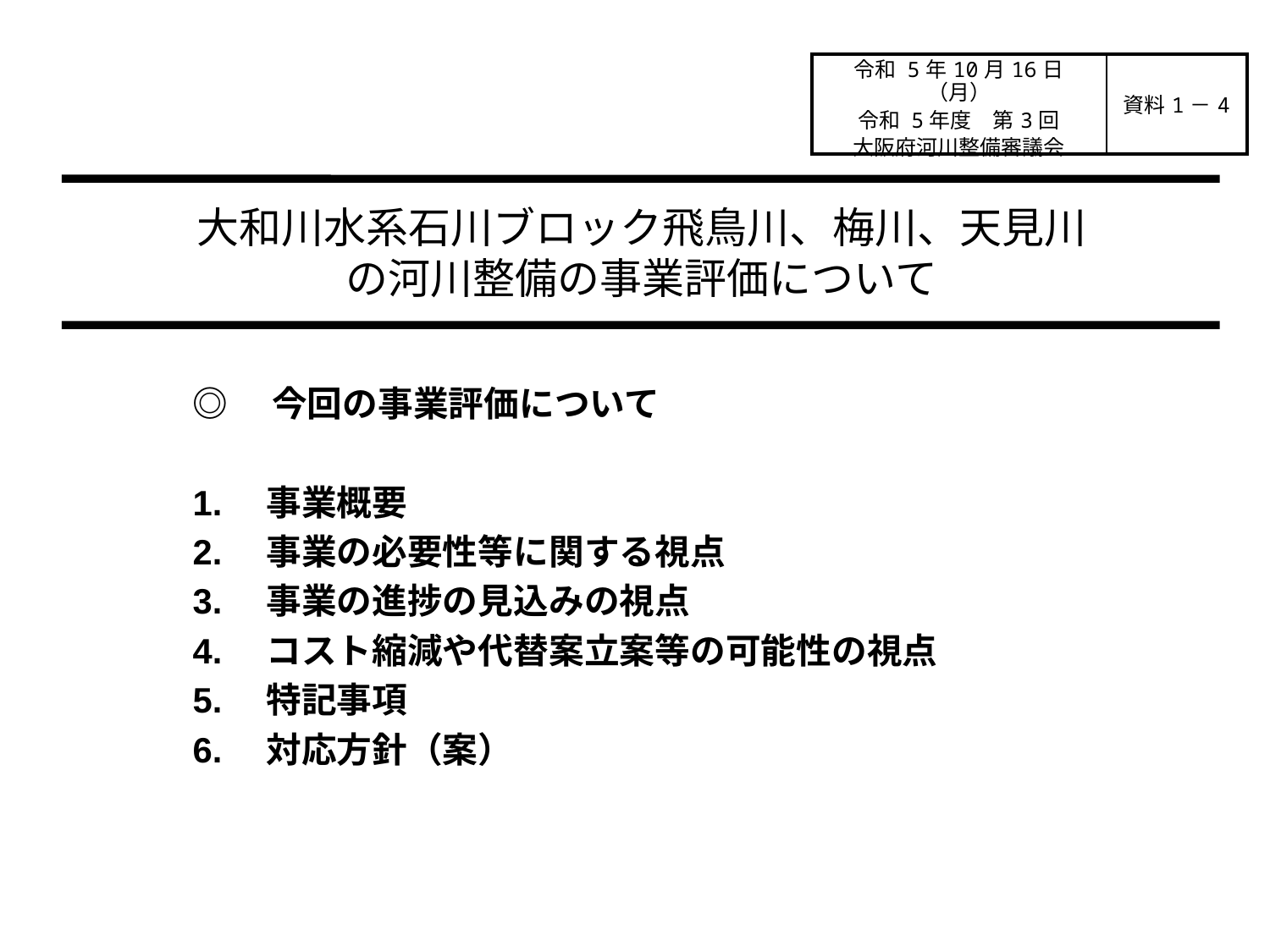

| 令和 5年10月16日（月） 令和 5年度　第3回 大阪府河川整備審議会 | 資料1－4 |
| --- | --- |

# 大和川水系石川ブロック飛鳥川、梅川、天見川 の河川整備の事業評価について

◎　今回の事業評価について

1.　事業概要
2.　事業の必要性等に関する視点
3.　事業の進捗の見込みの視点
4.　コスト縮減や代替案立案等の可能性の視点
5.　特記事項
6.　対応方針（案）